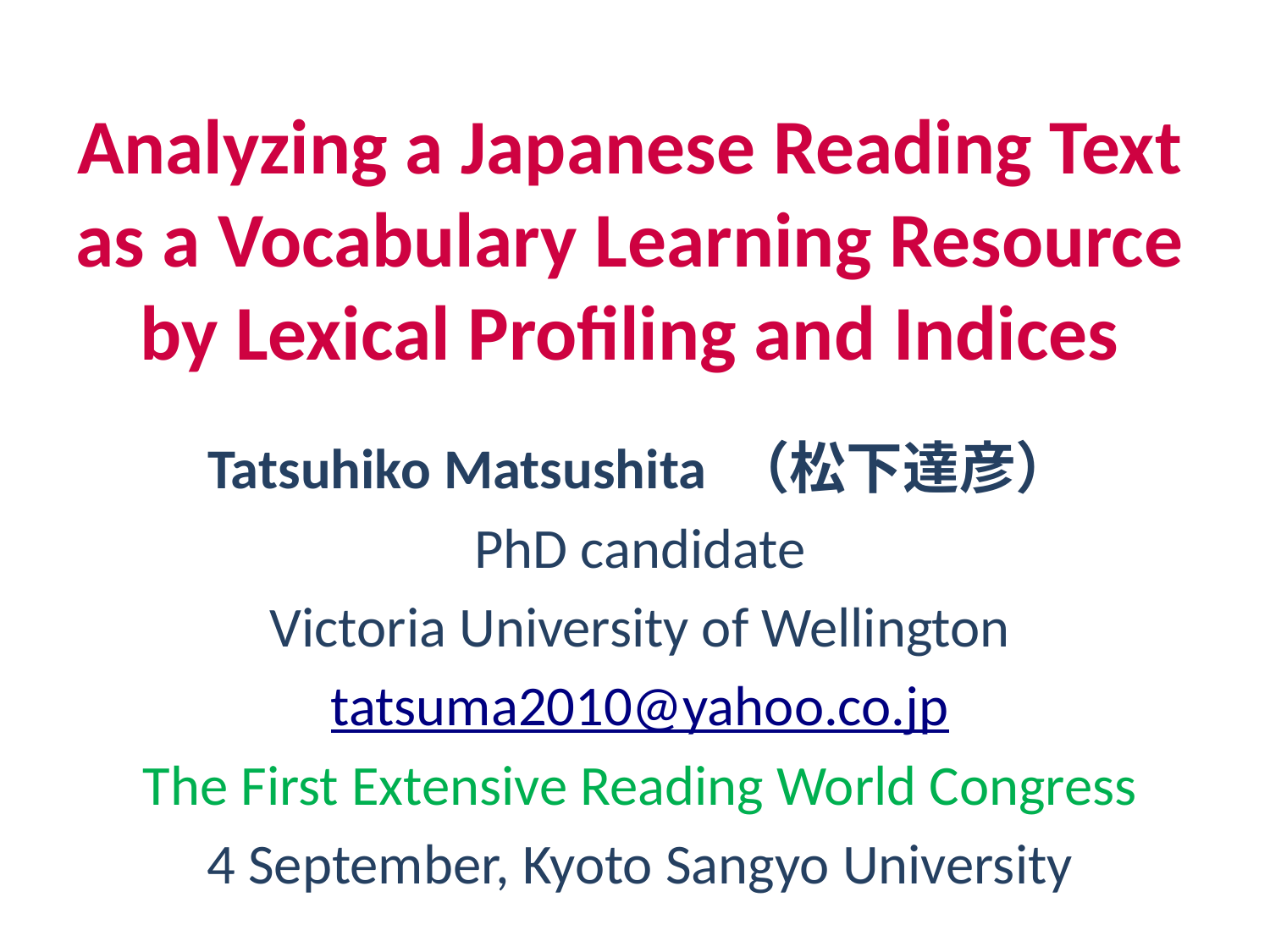

# Analyzing a Japanese Reading Text as a Vocabulary Learning Resource by Lexical Profiling and Indices
Tatsuhiko Matsushita （松下達彦）
PhD candidate
Victoria University of Wellington
tatsuma2010@yahoo.co.jp
The First Extensive Reading World Congress
4 September, Kyoto Sangyo University